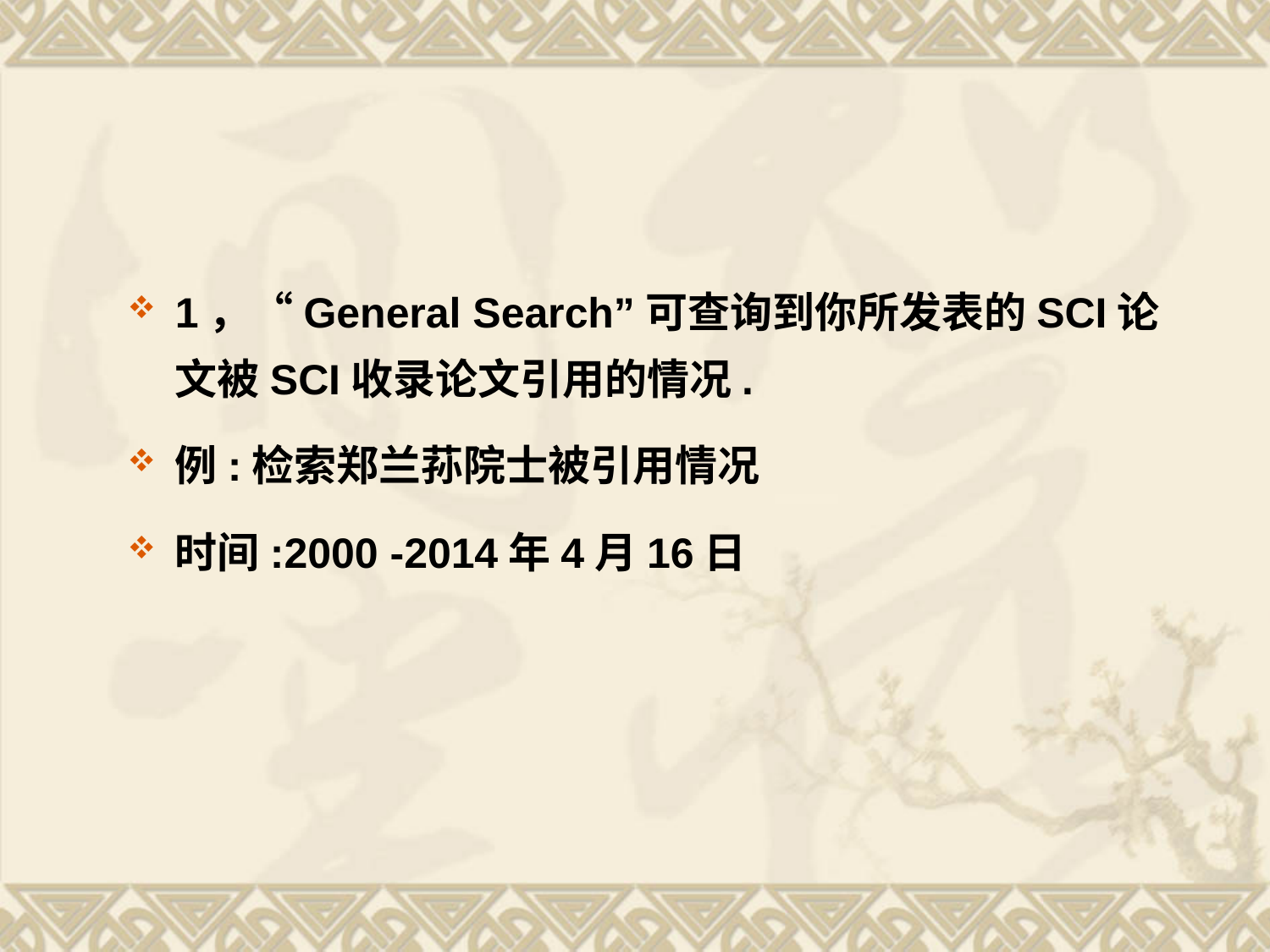

1，“General Search”可查询到你所发表的SCI论文被SCI收录论文引用的情况.
例:检索郑兰荪院士被引用情况
时间:2000 -2014年4月16日